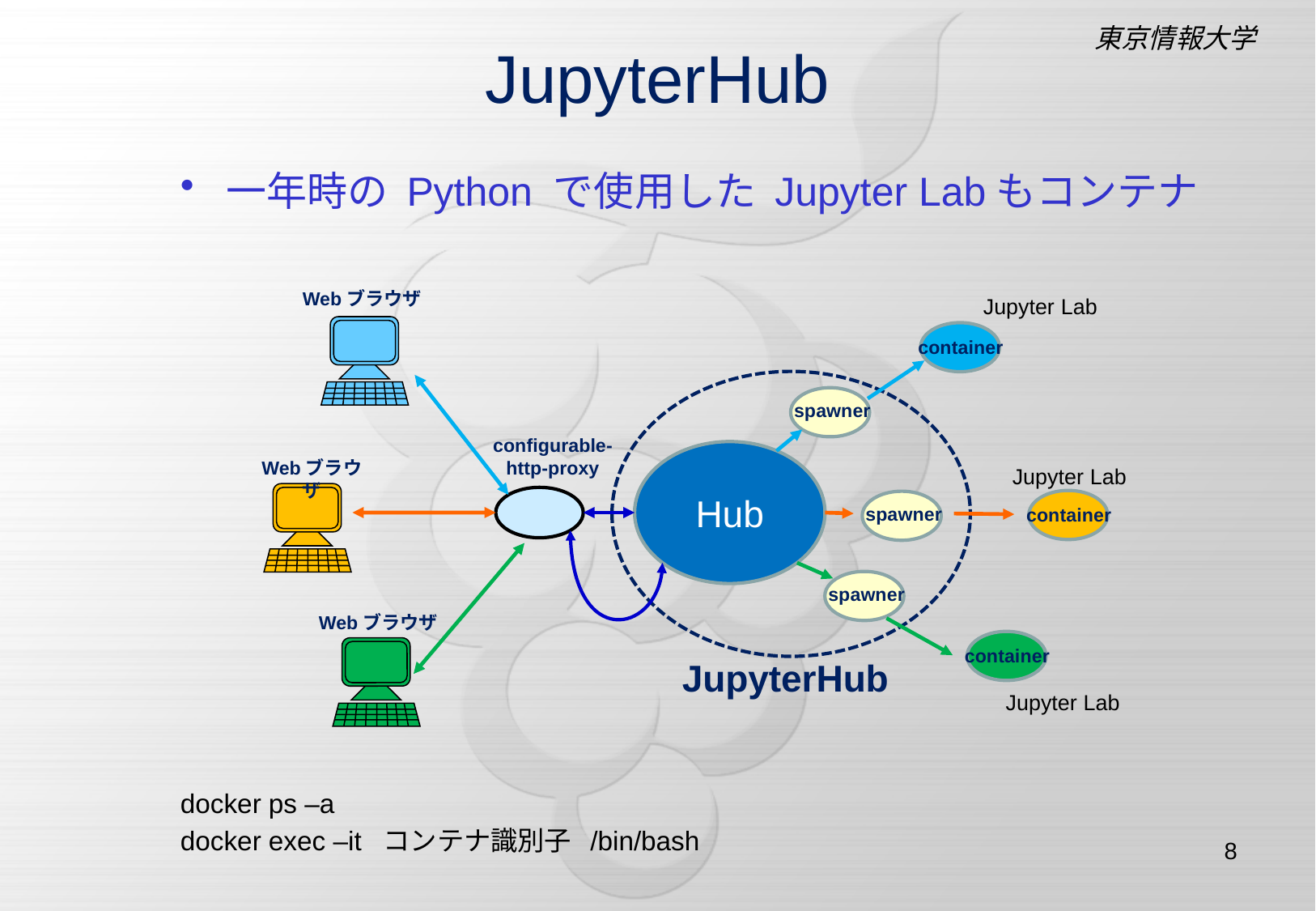

# JupyterHub
一年時の Python で使用した Jupyter Labもコンテナ

docker ps –a
docker exec –it  コンテナ識別子  /bin/bash
Webブラウザ
Jupyter Lab

container

spawner
configurable-
http-proxy
Hub
Webブラウザ
Jupyter Lab

container

spawner

spawner
Webブラウザ

container

JupyterHub
Jupyter Lab
8